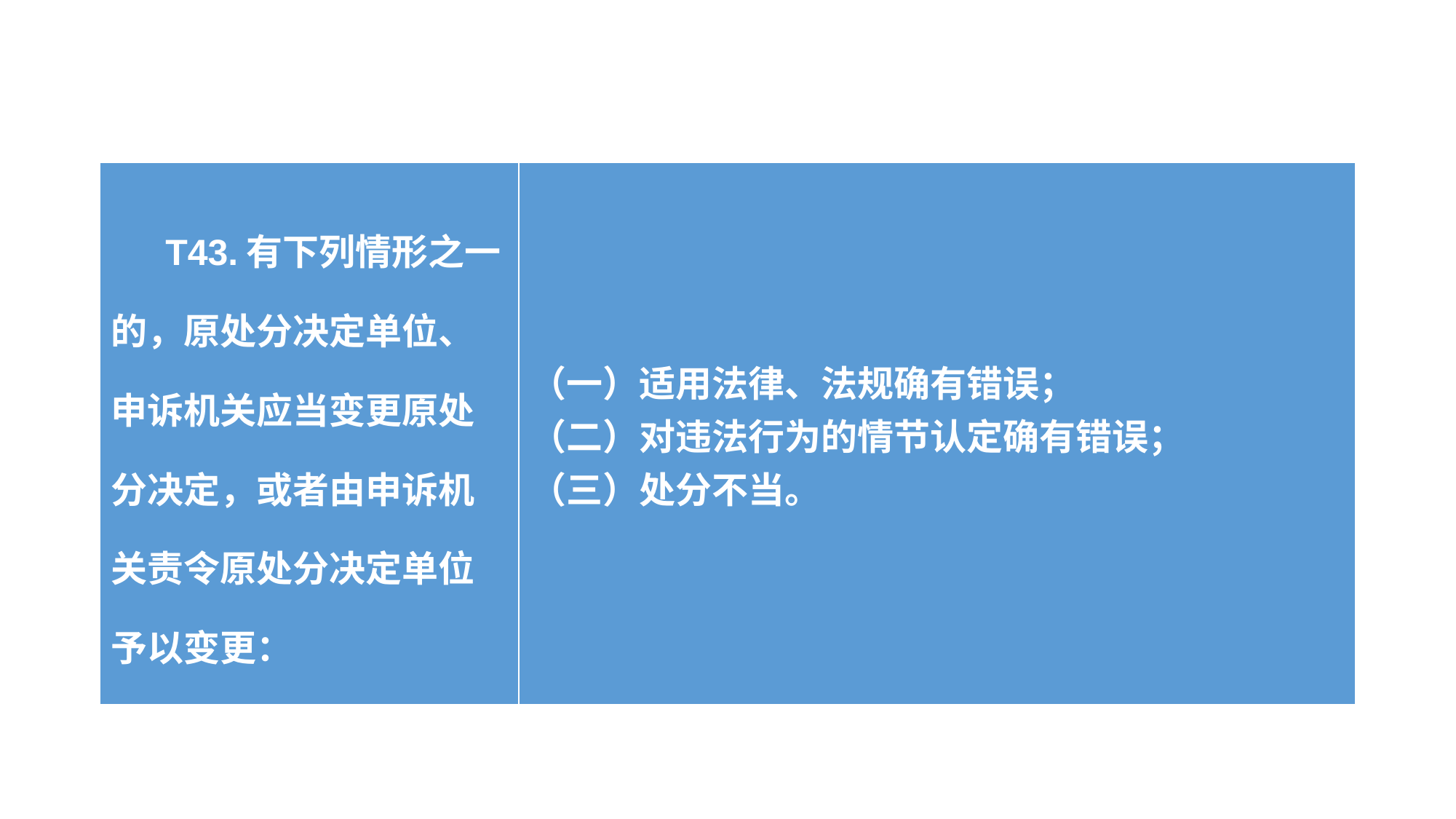

#
| T43.有下列情形之一的，原处分决定单位、申诉机关应当变更原处分决定，或者由申诉机关责令原处分决定单位予以变更： | （一）适用法律、法规确有错误； （二）对违法行为的情节认定确有错误； （三）处分不当。 |
| --- | --- |